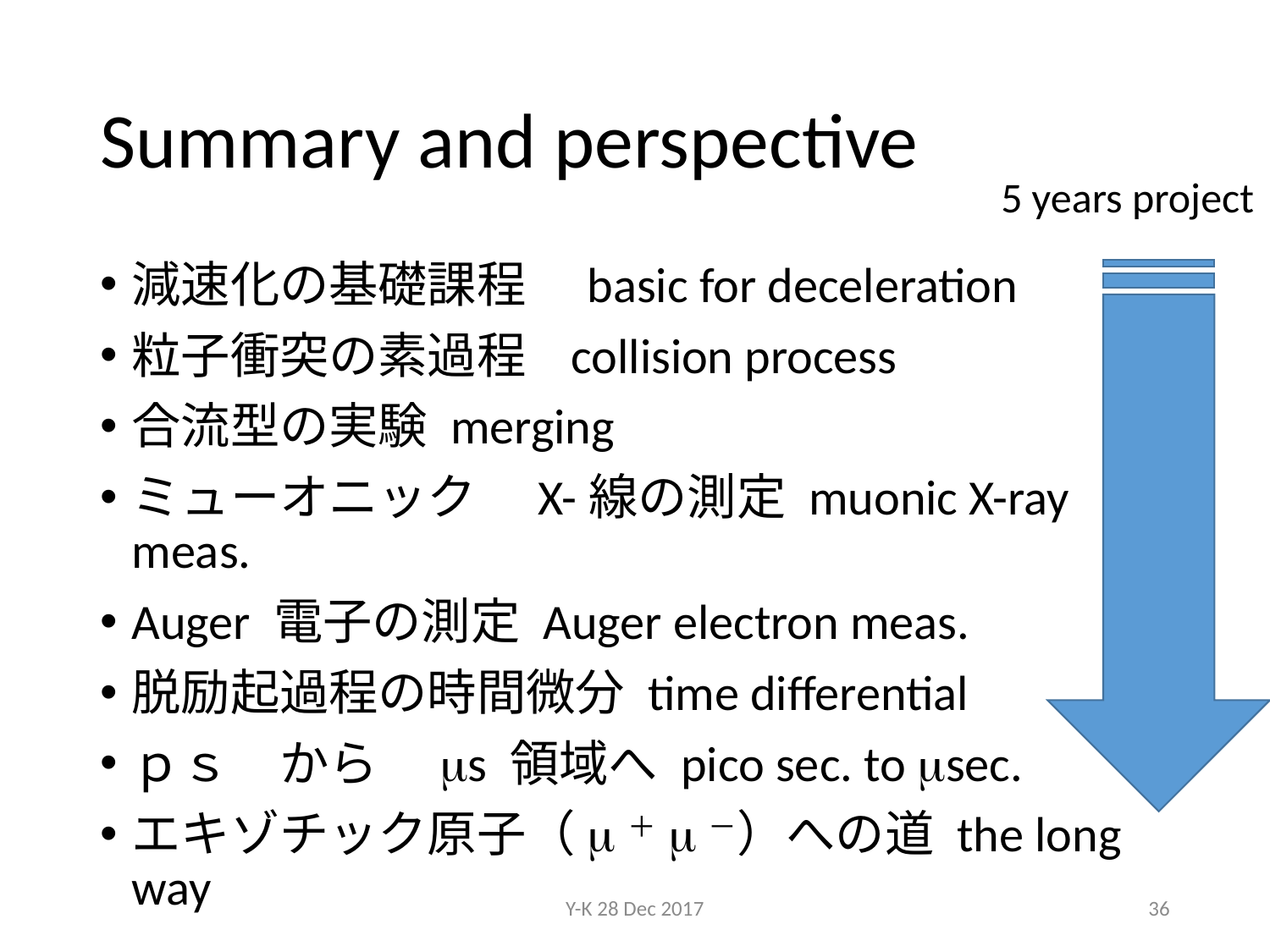

# Summary and perspective
5 years project
減速化の基礎課程　basic for deceleration
粒子衝突の素過程   collision process
合流型の実験 merging
ミューオニック　X-線の測定 muonic X-ray meas.
Auger 電子の測定 Auger electron meas.
脱励起過程の時間微分 time differential
ｐｓ　から　μs 領域へ pico sec. to μsec.
エキゾチック原子（μ＋μ－）への道 the long way

Y-K 28 Dec 2017
36